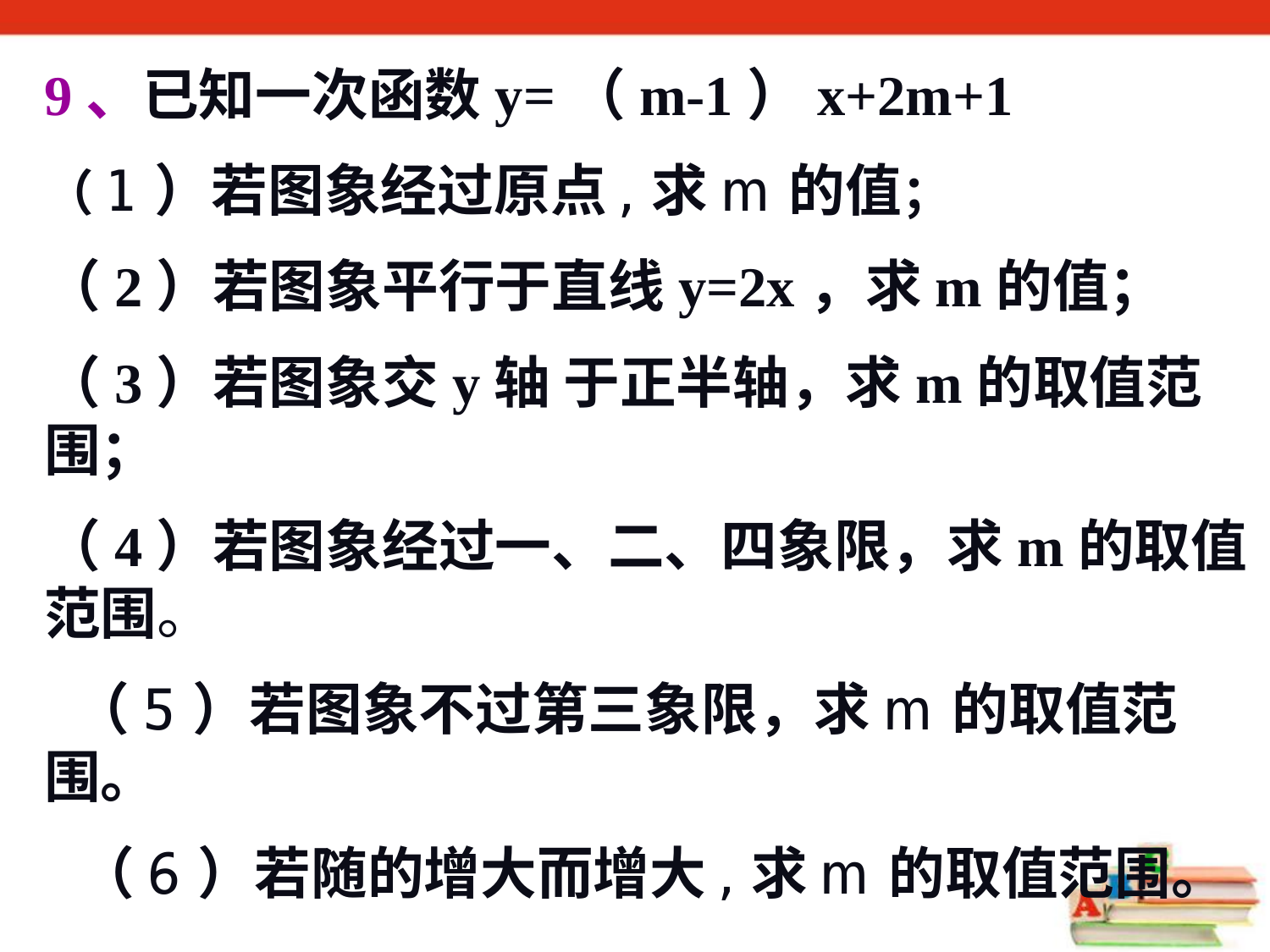

9、已知一次函数y=（m-1）x+2m+1
（1）若图象经过原点,求m的值；
（2）若图象平行于直线y=2x，求m的值；
（3）若图象交y轴 于正半轴，求m的取值范围；
（4）若图象经过一、二、四象限，求m的取值范围。
  （5）若图象不过第三象限，求m的取值范围。
  （6）若随的增大而增大,求m的取值范围。